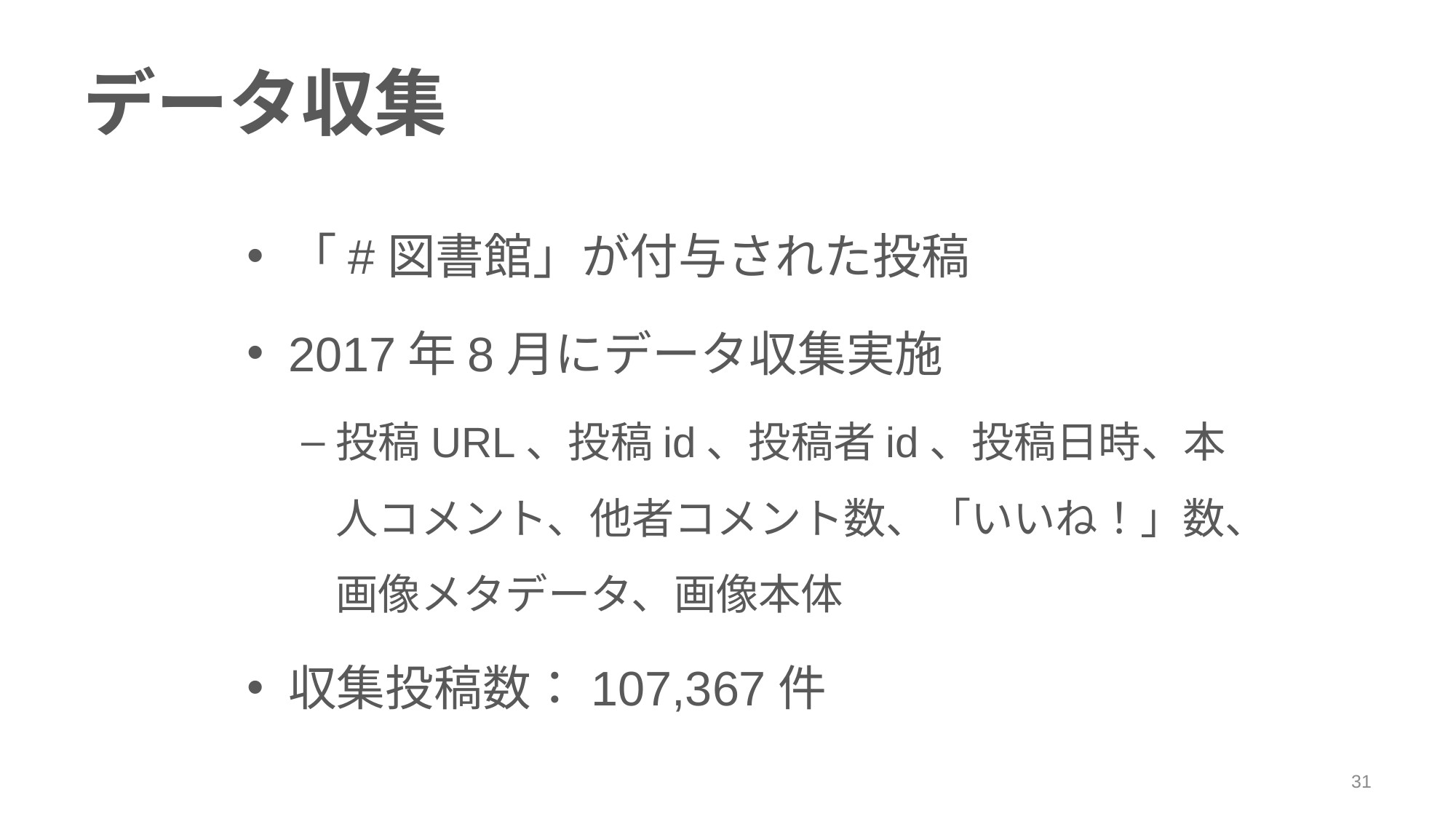

# データ収集
「#図書館」が付与された投稿
2017年8月にデータ収集実施
投稿URL、投稿id、投稿者id、投稿日時、本人コメント、他者コメント数、「いいね！」数、画像メタデータ、画像本体
収集投稿数：107,367件
31